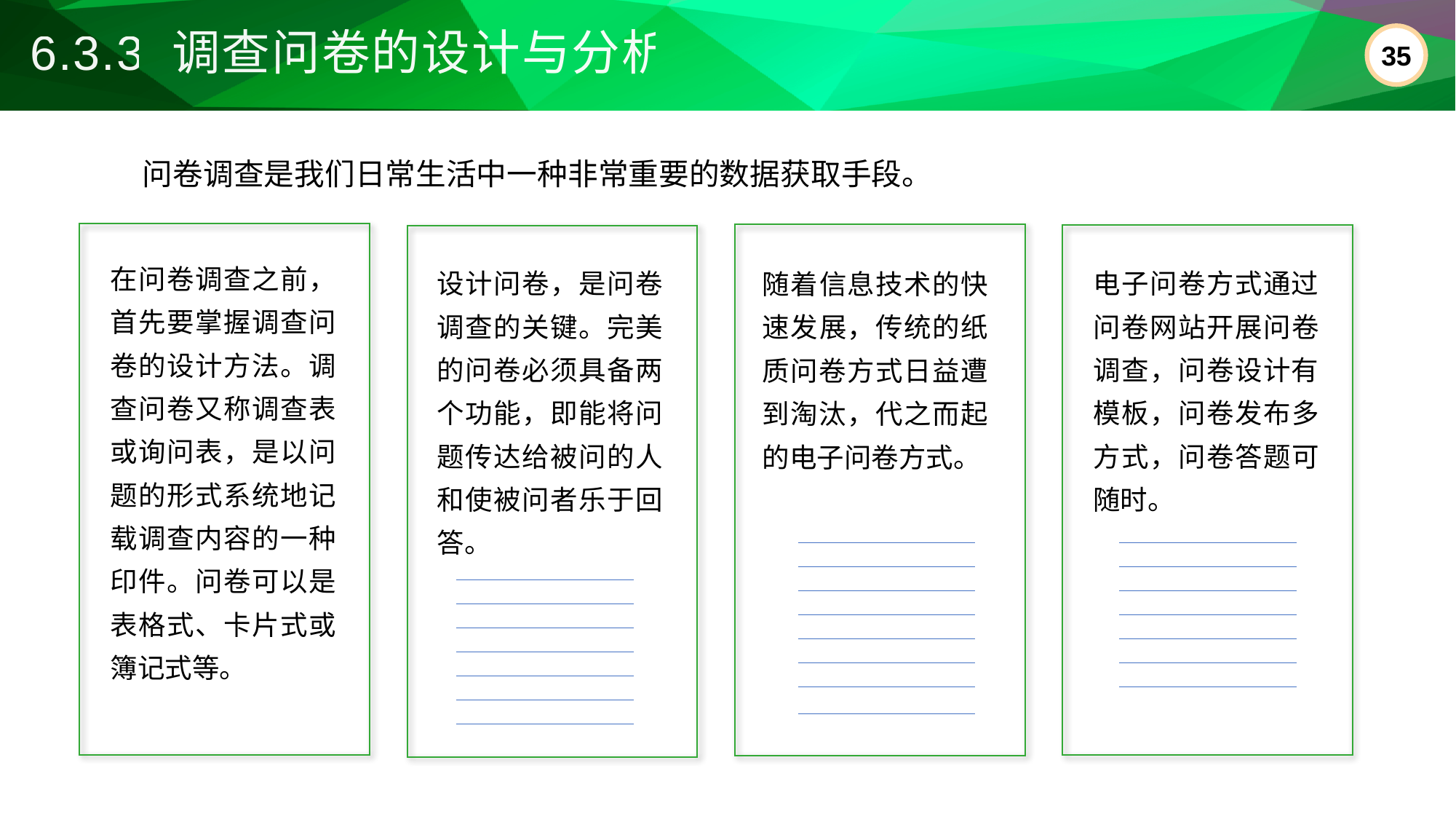

6.3.3 调查问卷的设计与分析
问卷调查是我们日常生活中一种非常重要的数据获取手段。

在问卷调查之前，首先要掌握调查问卷的设计方法。调查问卷又称调查表或询问表，是以问题的形式系统地记载调查内容的一种印件。问卷可以是表格式、卡片式或簿记式等。
设计问卷，是问卷调查的关键。完美的问卷必须具备两个功能，即能将问题传达给被问的人和使被问者乐于回答。
电子问卷方式通过问卷网站开展问卷调查，问卷设计有模板，问卷发布多方式，问卷答题可随时。
随着信息技术的快速发展，传统的纸质问卷方式日益遭到淘汰，代之而起的电子问卷方式。